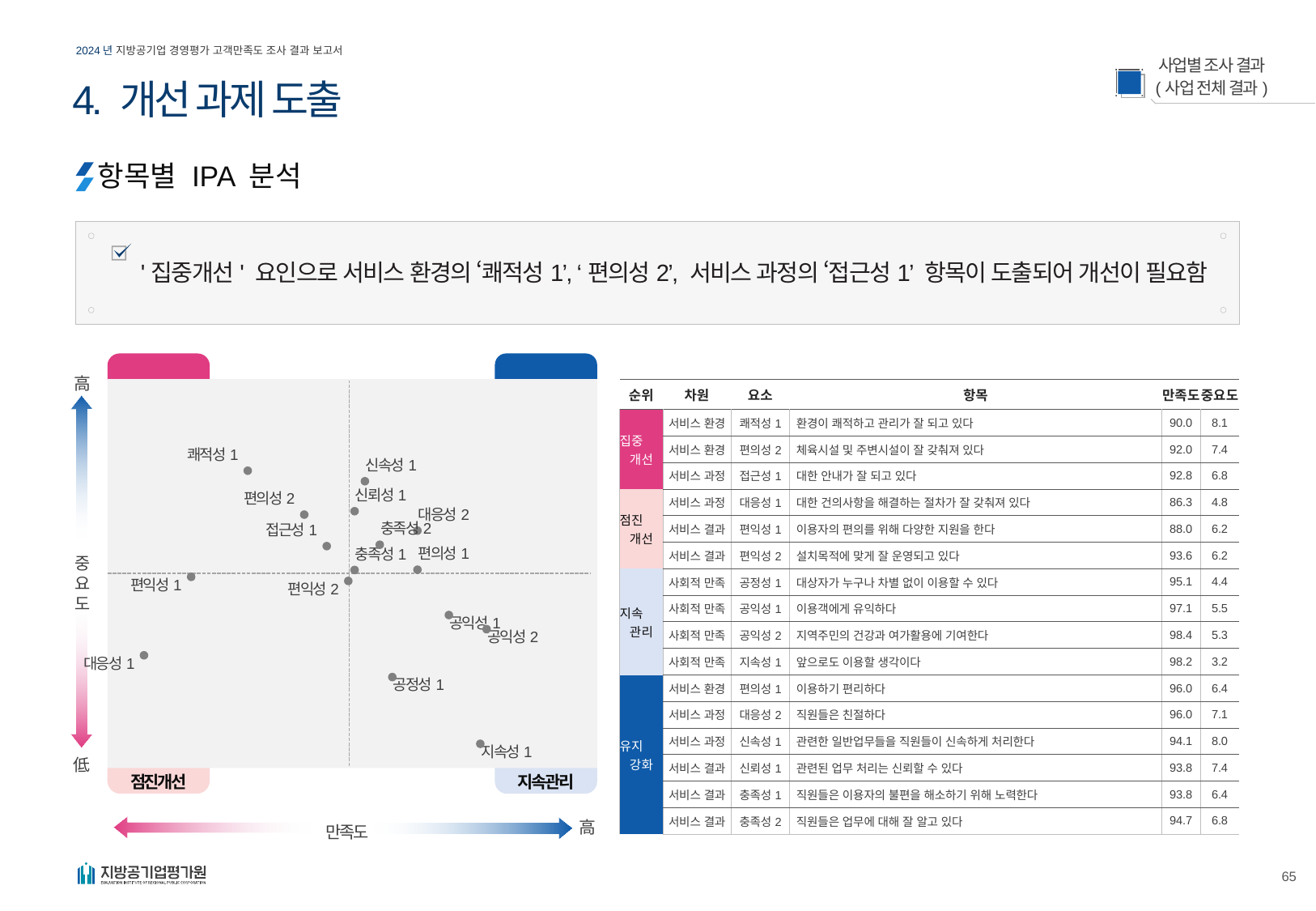

4. 개선 과제 도출
항목별 IPA 분석

'집중개선' 요인으로 서비스 환경의 ‘쾌적성1’, ‘편의성2’, 서비스 과정의 ‘접근성1’ 항목이 도출되어 개선이 필요함

집중개선
유지강화
高

### Chart

| Category |  |
|---|---|

중
요
도

低
점진개선
지속관리
高
만족도

| 순위 | 차원 | 요소 | 항목 | 만족도 | 중요도 |
| --- | --- | --- | --- | --- | --- |
| 집중 개선 | 서비스 환경 | 쾌적성1 | 환경이 쾌적하고 관리가 잘 되고 있다 | 90.0 | 8.1 |
|  | 서비스 환경 | 편의성2 | 체육시설 및 주변시설이 잘 갖춰져 있다 | 92.0 | 7.4 |
|  | 서비스 과정 | 접근성1 | 대한 안내가 잘 되고 있다 | 92.8 | 6.8 |
| 점진 개선 | 서비스 과정 | 대응성1 | 대한 건의사항을 해결하는 절차가 잘 갖춰져 있다 | 86.3 | 4.8 |
|  | 서비스 결과 | 편익성1 | 이용자의 편의를 위해 다양한 지원을 한다 | 88.0 | 6.2 |
|  | 서비스 결과 | 편익성2 | 설치목적에 맞게 잘 운영되고 있다 | 93.6 | 6.2 |
| 지속 관리 | 사회적 만족 | 공정성1 | 대상자가 누구나 차별 없이 이용할 수 있다 | 95.1 | 4.4 |
|  | 사회적 만족 | 공익성1 | 이용객에게 유익하다 | 97.1 | 5.5 |
|  | 사회적 만족 | 공익성2 | 지역주민의 건강과 여가활용에 기여한다 | 98.4 | 5.3 |
|  | 사회적 만족 | 지속성1 | 앞으로도 이용할 생각이다 | 98.2 | 3.2 |
| 유지 강화 | 서비스 환경 | 편의성1 | 이용하기 편리하다 | 96.0 | 6.4 |
|  | 서비스 과정 | 대응성2 | 직원들은 친절하다 | 96.0 | 7.1 |
|  | 서비스 과정 | 신속성1 | 관련한 일반업무들을 직원들이 신속하게 처리한다 | 94.1 | 8.0 |
|  | 서비스 결과 | 신뢰성1 | 관련된 업무 처리는 신뢰할 수 있다 | 93.8 | 7.4 |
|  | 서비스 결과 | 충족성1 | 직원들은 이용자의 불편을 해소하기 위해 노력한다 | 93.8 | 6.4 |
|  | 서비스 결과 | 충족성2 | 직원들은 업무에 대해 잘 알고 있다 | 94.7 | 6.8 |
쾌적성1
신속성1

신뢰성1
편의성2
대응성2

충족성2
접근성1

편의성1
충족성1

편익성1

편익성2

공익성1

공익성2

대응성1

공정성1

지속성1